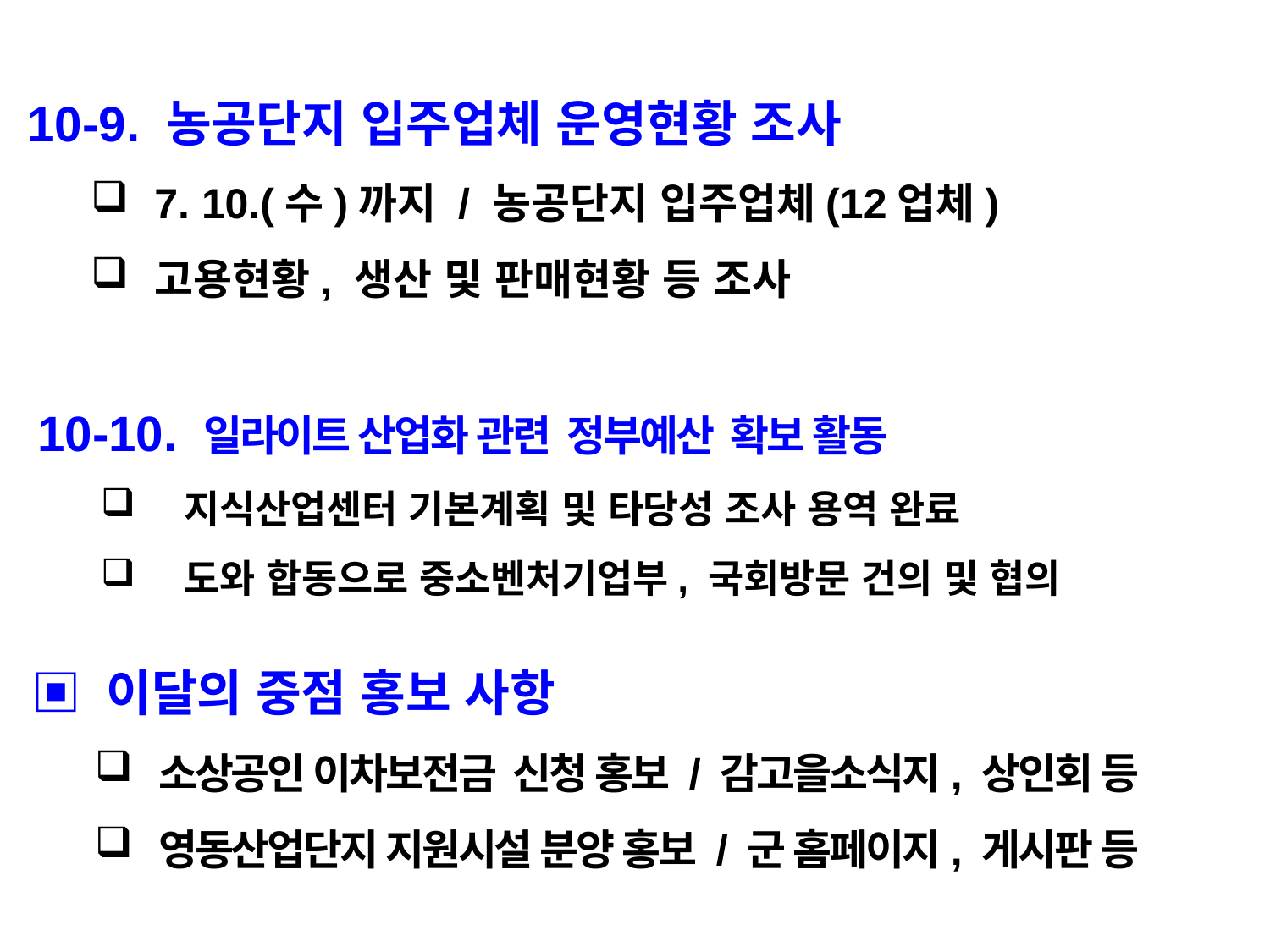

10-9. 농공단지 입주업체 운영현황 조사
7. 10.(수)까지 / 농공단지 입주업체(12업체)
고용현황, 생산 및 판매현황 등 조사

10-10. 일라이트 산업화 관련  정부예산  확보 활동
 지식산업센터 기본계획 및 타당성 조사 용역 완료
 도와 합동으로 중소벤처기업부, 국회방문 건의 및 협의

▣ 이달의 중점 홍보 사항
소상공인 이차보전금  신청 홍보 / 감고을소식지, 상인회 등
영동산업단지 지원시설 분양 홍보 / 군 홈페이지, 게시판 등